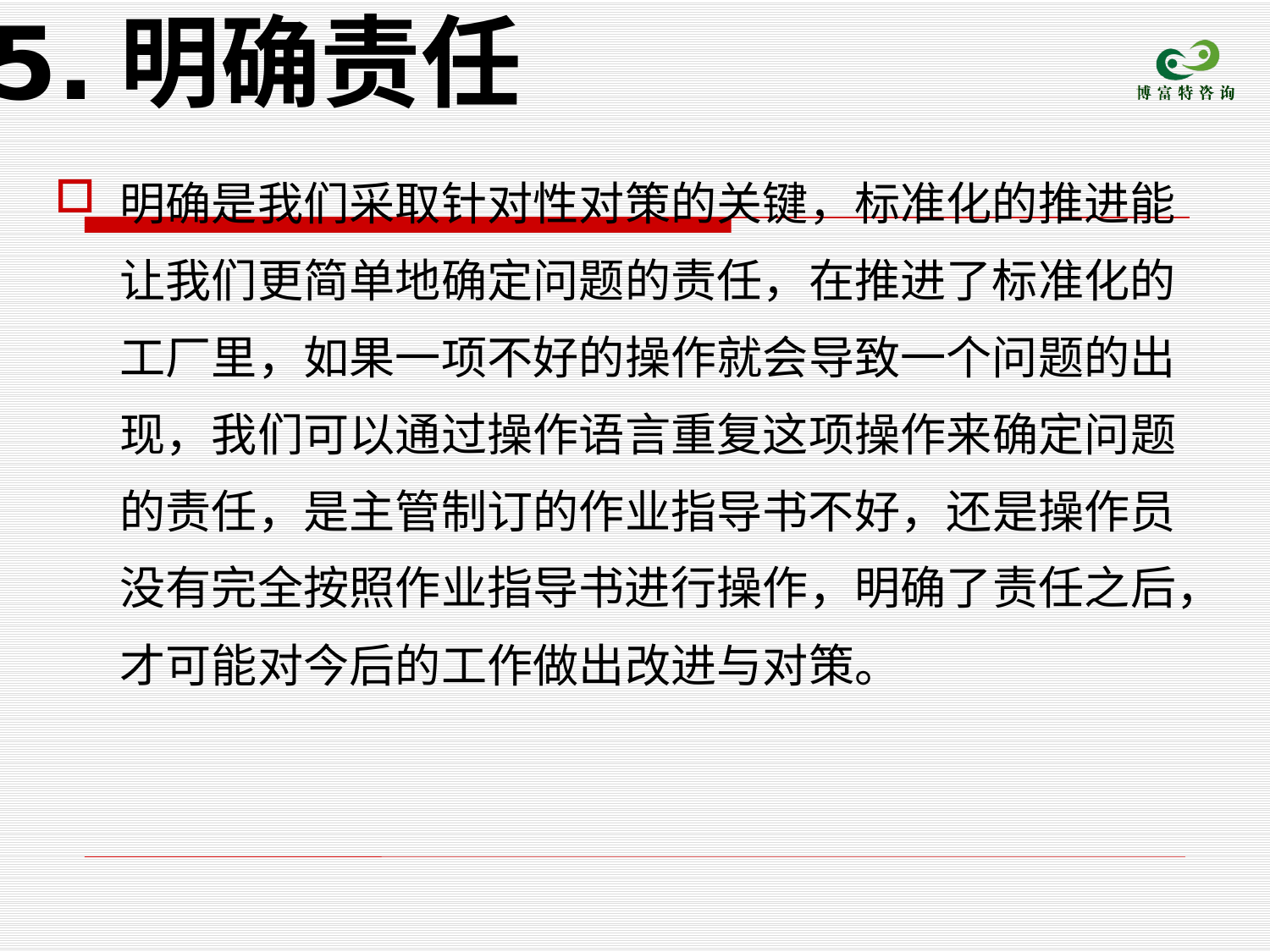

# 5.明确责任
明确是我们采取针对性对策的关键，标准化的推进能让我们更简单地确定问题的责任，在推进了标准化的工厂里，如果一项不好的操作就会导致一个问题的出现，我们可以通过操作语言重复这项操作来确定问题的责任，是主管制订的作业指导书不好，还是操作员没有完全按照作业指导书进行操作，明确了责任之后，才可能对今后的工作做出改进与对策。
570